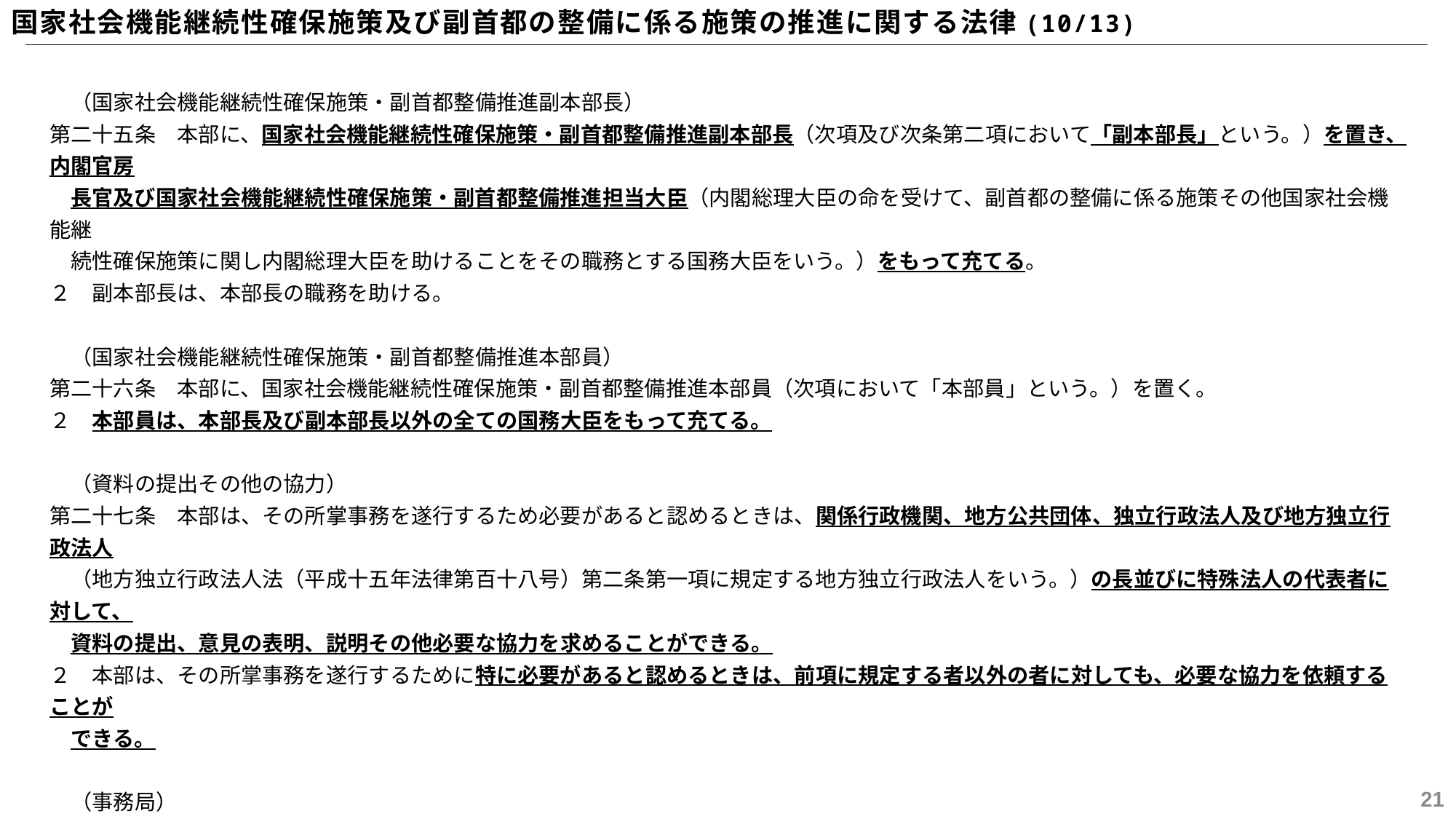

国家社会機能継続性確保施策及び副首都の整備に係る施策の推進に関する法律(10/13)

　（国家社会機能継続性確保施策・副首都整備推進副本部長）
第二十五条　本部に、国家社会機能継続性確保施策・副首都整備推進副本部長（次項及び次条第二項において「副本部長」という。）を置き、内閣官房
　長官及び国家社会機能継続性確保施策・副首都整備推進担当大臣（内閣総理大臣の命を受けて、副首都の整備に係る施策その他国家社会機能継
　続性確保施策に関し内閣総理大臣を助けることをその職務とする国務大臣をいう。）をもって充てる。
２　副本部長は、本部長の職務を助ける。

　（国家社会機能継続性確保施策・副首都整備推進本部員）
第二十六条　本部に、国家社会機能継続性確保施策・副首都整備推進本部員（次項において「本部員」という。）を置く。
２　本部員は、本部長及び副本部長以外の全ての国務大臣をもって充てる。

　（資料の提出その他の協力）
第二十七条　本部は、その所掌事務を遂行するため必要があると認めるときは、関係行政機関、地方公共団体、独立行政法人及び地方独立行政法人
　（地方独立行政法人法（平成十五年法律第百十八号）第二条第一項に規定する地方独立行政法人をいう。）の長並びに特殊法人の代表者に対して、
　資料の提出、意見の表明、説明その他必要な協力を求めることができる。
２　本部は、その所掌事務を遂行するために特に必要があると認めるときは、前項に規定する者以外の者に対しても、必要な協力を依頼することが
　できる。

　（事務局）
第二十八条　本部に、その事務を処理させるため、事務局を置く。
２　事務局に、事務局長のほか、所要の職員を置く。
３　事務局長は、本部長の命を受けて、局務を掌理する。
21